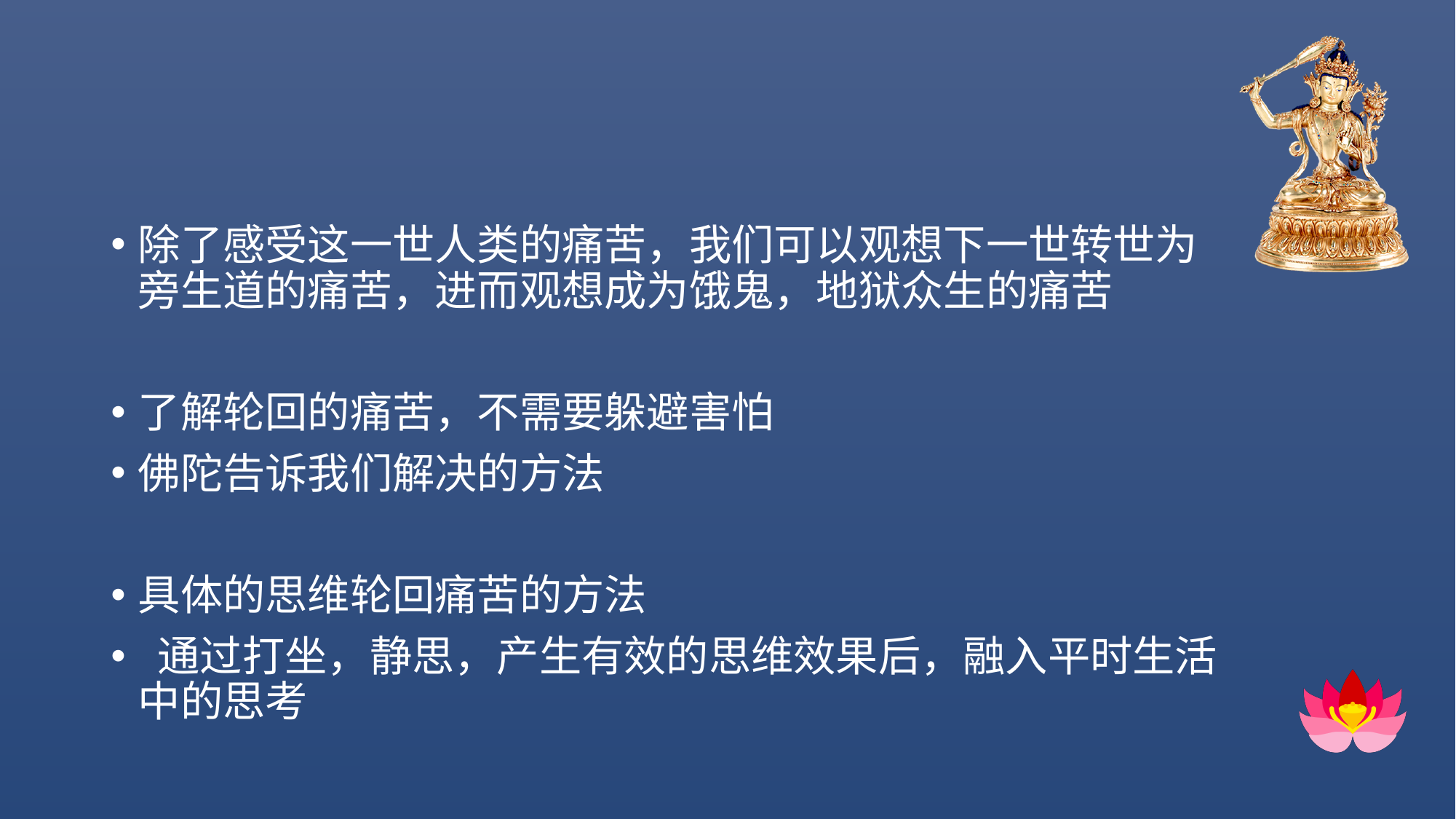

#
除了感受这一世人类的痛苦，我们可以观想下一世转世为旁生道的痛苦，进而观想成为饿鬼，地狱众生的痛苦

了解轮回的痛苦，不需要躲避害怕
佛陀告诉我们解决的方法

具体的思维轮回痛苦的方法
 通过打坐，静思，产生有效的思维效果后，融入平时生活中的思考